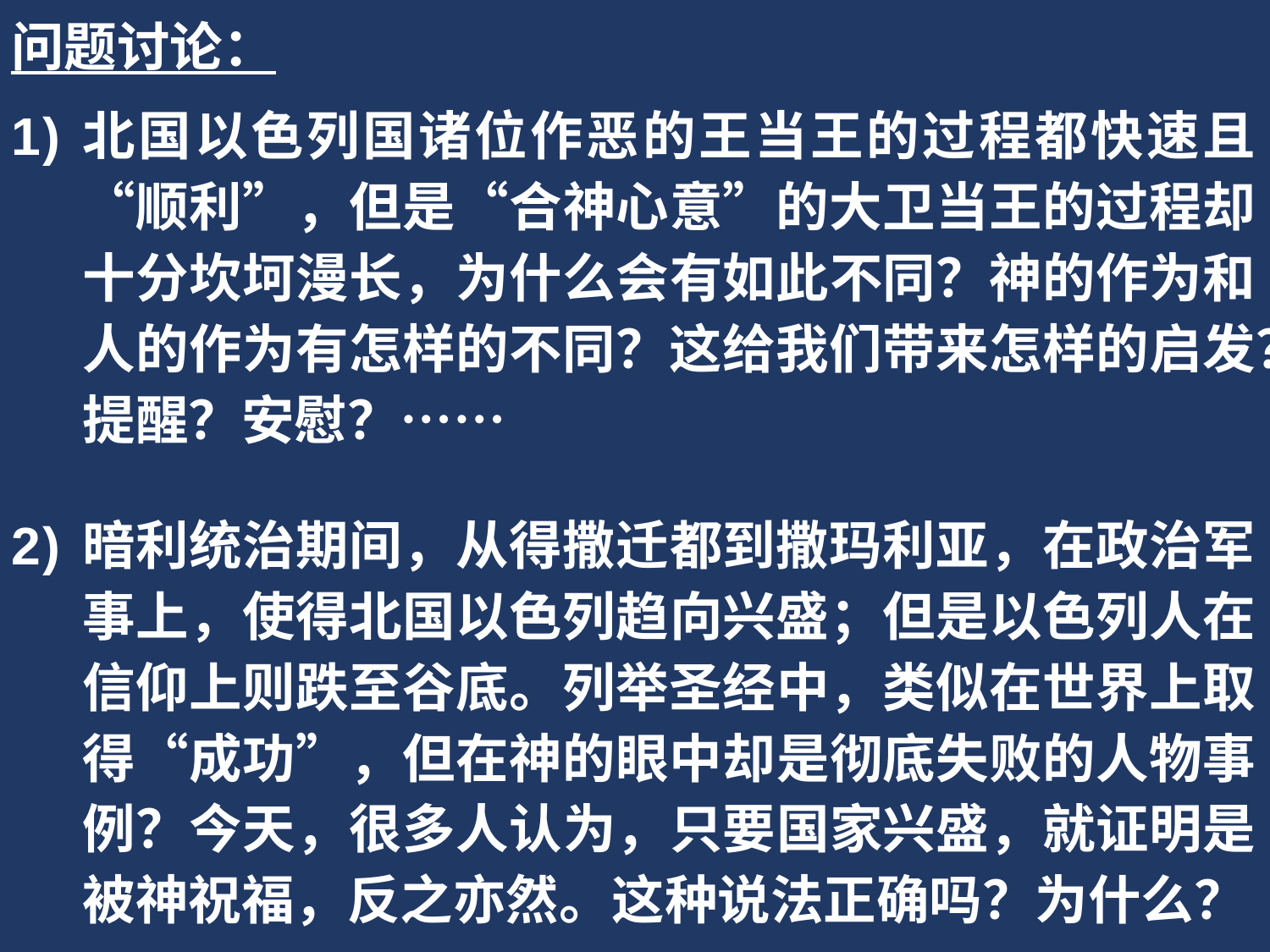

问题讨论：
北国以色列国诸位作恶的王当王的过程都快速且“顺利”，但是“合神心意”的大卫当王的过程却十分坎坷漫长，为什么会有如此不同？神的作为和人的作为有怎样的不同？这给我们带来怎样的启发？提醒？安慰？……

暗利统治期间，从得撒迁都到撒玛利亚，在政治军事上，使得北国以色列趋向兴盛；但是以色列人在信仰上则跌至谷底。列举圣经中，类似在世界上取得“成功”，但在神的眼中却是彻底失败的人物事例？今天，很多人认为，只要国家兴盛，就证明是被神祝福，反之亦然。这种说法正确吗？为什么？